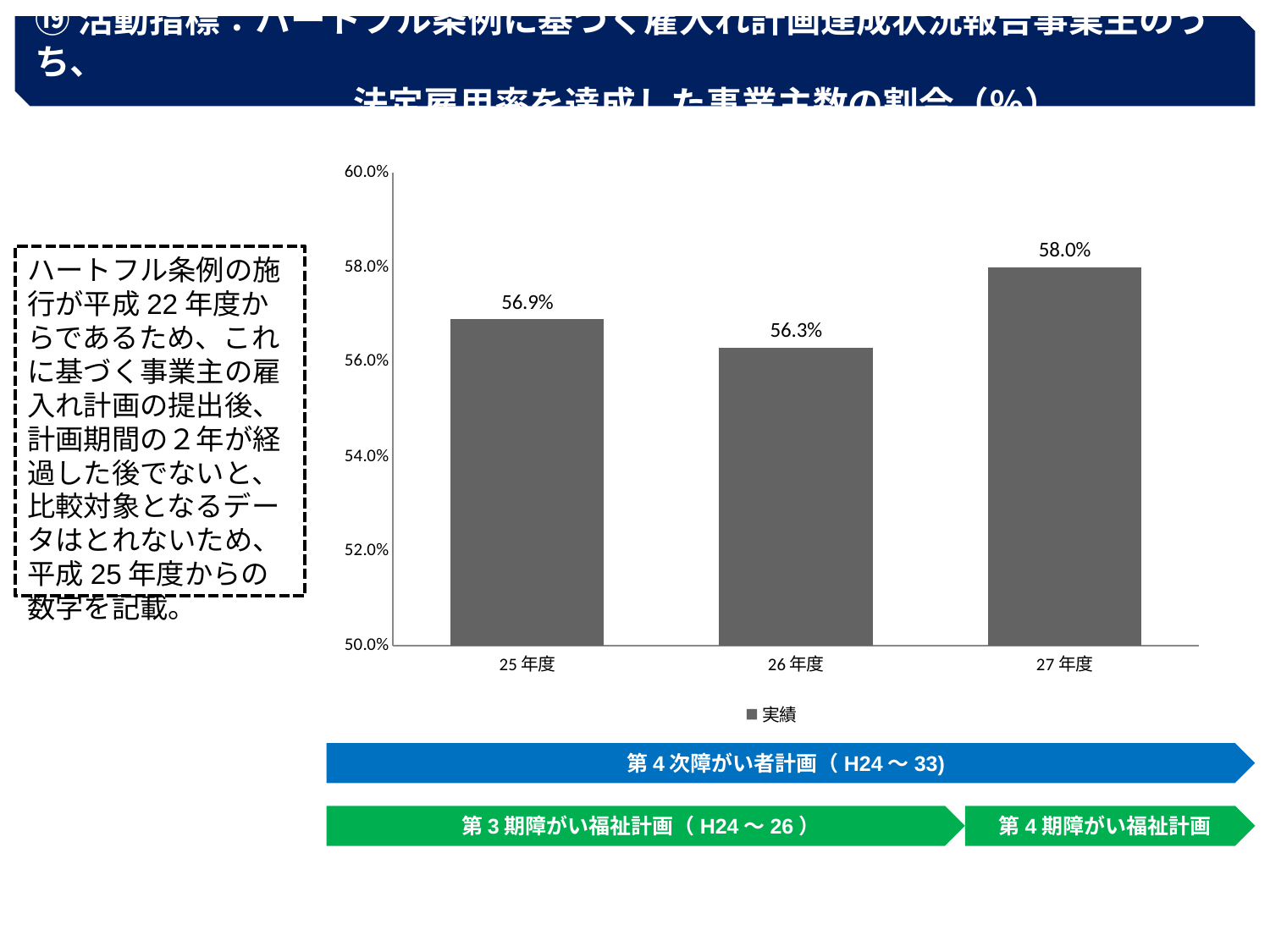

⑲活動指標：ハートフル条例に基づく雇入れ計画達成状況報告事業主のうち、
　　　　　　　　　法定雇用率を達成した事業主数の割合（％）

### Chart

| Category | 実績 |
|---|---|
| 25年度 | 0.569 |
| 26年度 | 0.563 |
| 27年度 | 0.58 |
ハートフル条例の施行が平成22年度からであるため、これに基づく事業主の雇入れ計画の提出後、計画期間の２年が経過した後でないと、比較対象となるデータはとれないため、平成25年度からの数字を記載。
第4次障がい者計画（H24～33)
第3期障がい福祉計画（H24～26）
第4期障がい福祉計画